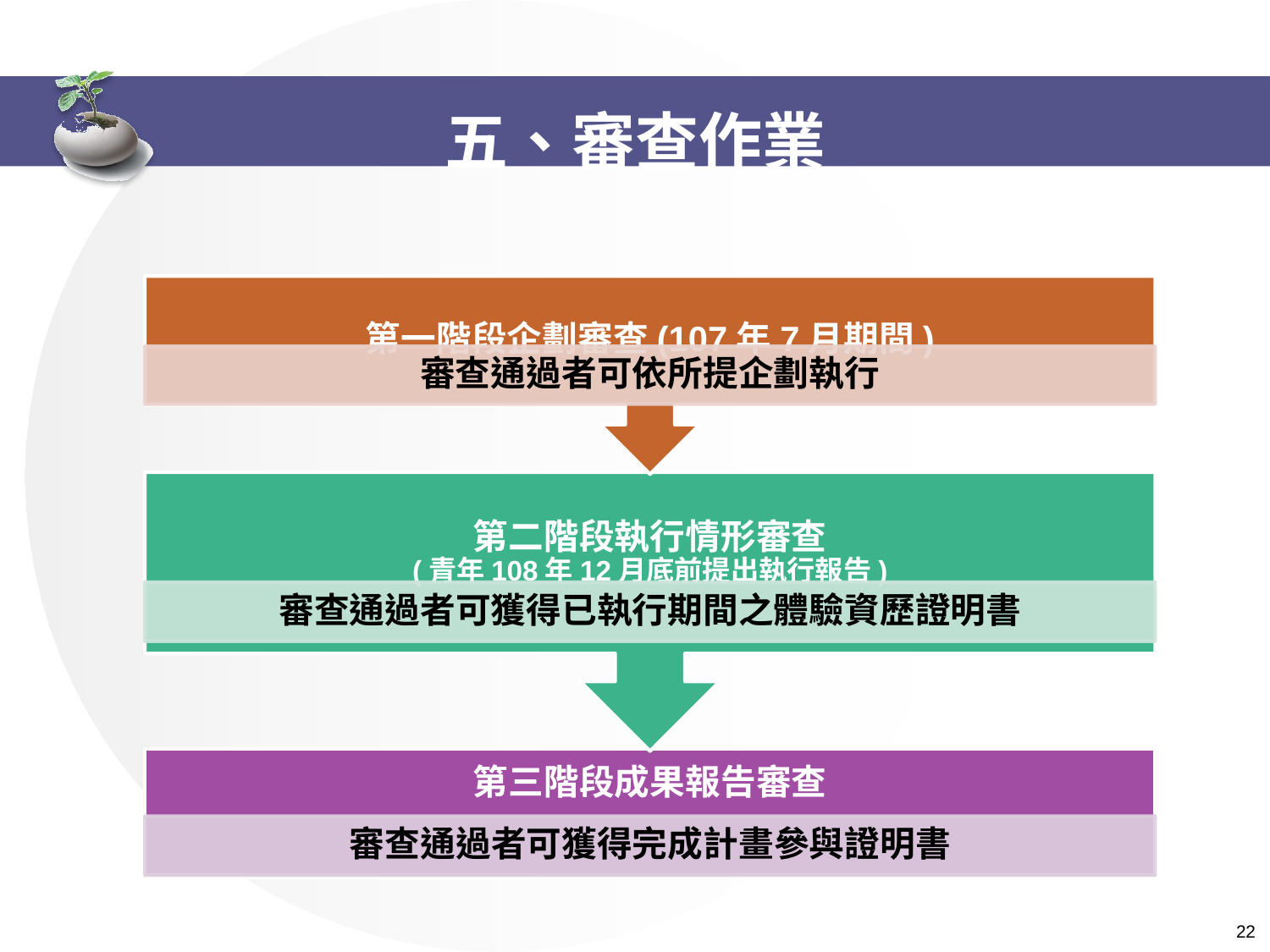

# 五、審查作業
第三階段成果報告審查
審查通過者可獲得完成計畫參與證明書
第二階段執行情形審查
(青年108年12月底前提出執行報告)
審查通過者可獲得已執行期間之體驗資歷證明書
第一階段企劃審查(107年7月期間)
審查通過者可依所提企劃執行
              22